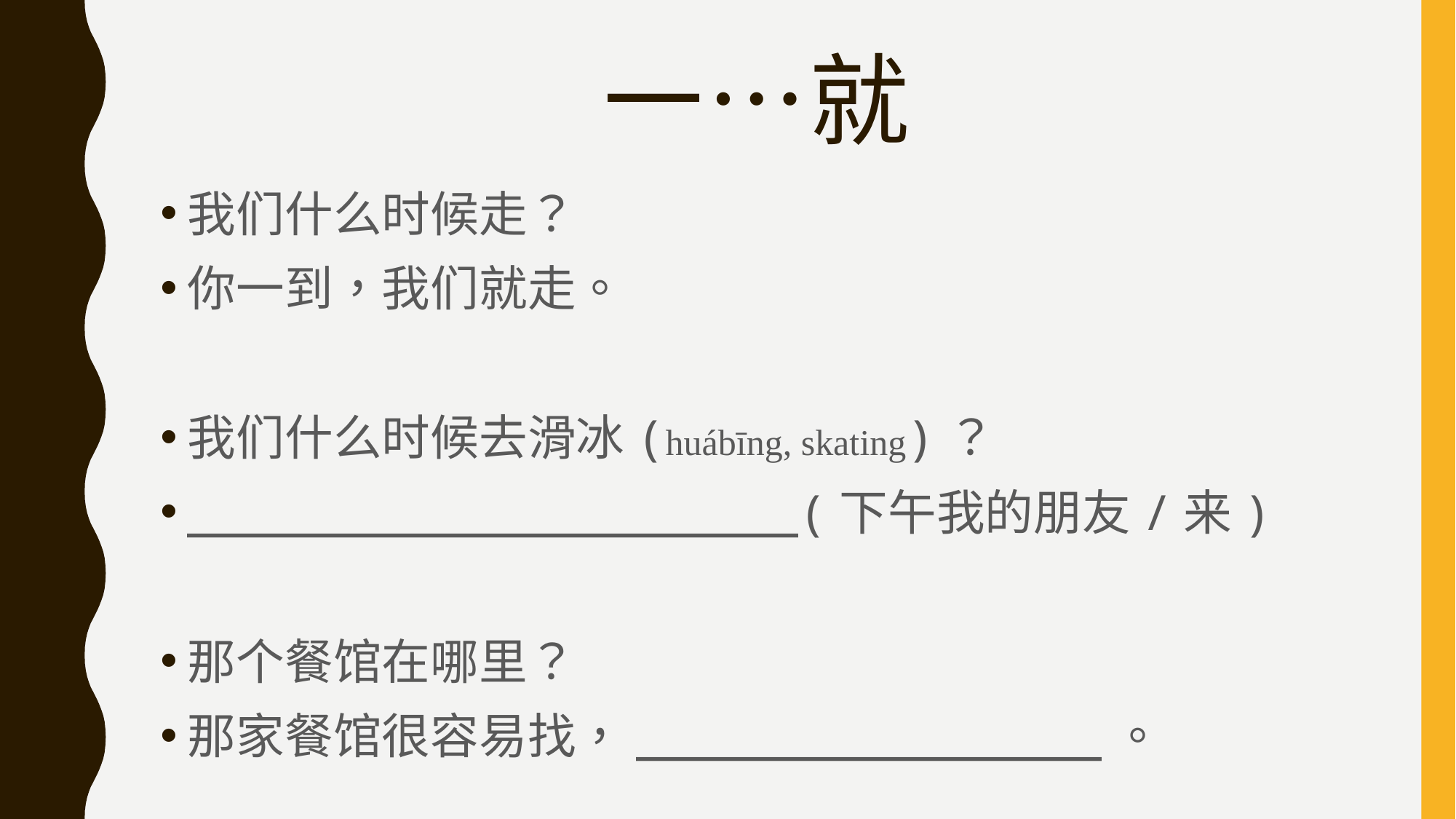

# 一…就
我们什么时候走？
你一到，我们就走。

我们什么时候去滑冰(huábīng, skating)？
_____________________(下午我的朋友/来)

那个餐馆在哪里？
那家餐馆很容易找，________________。